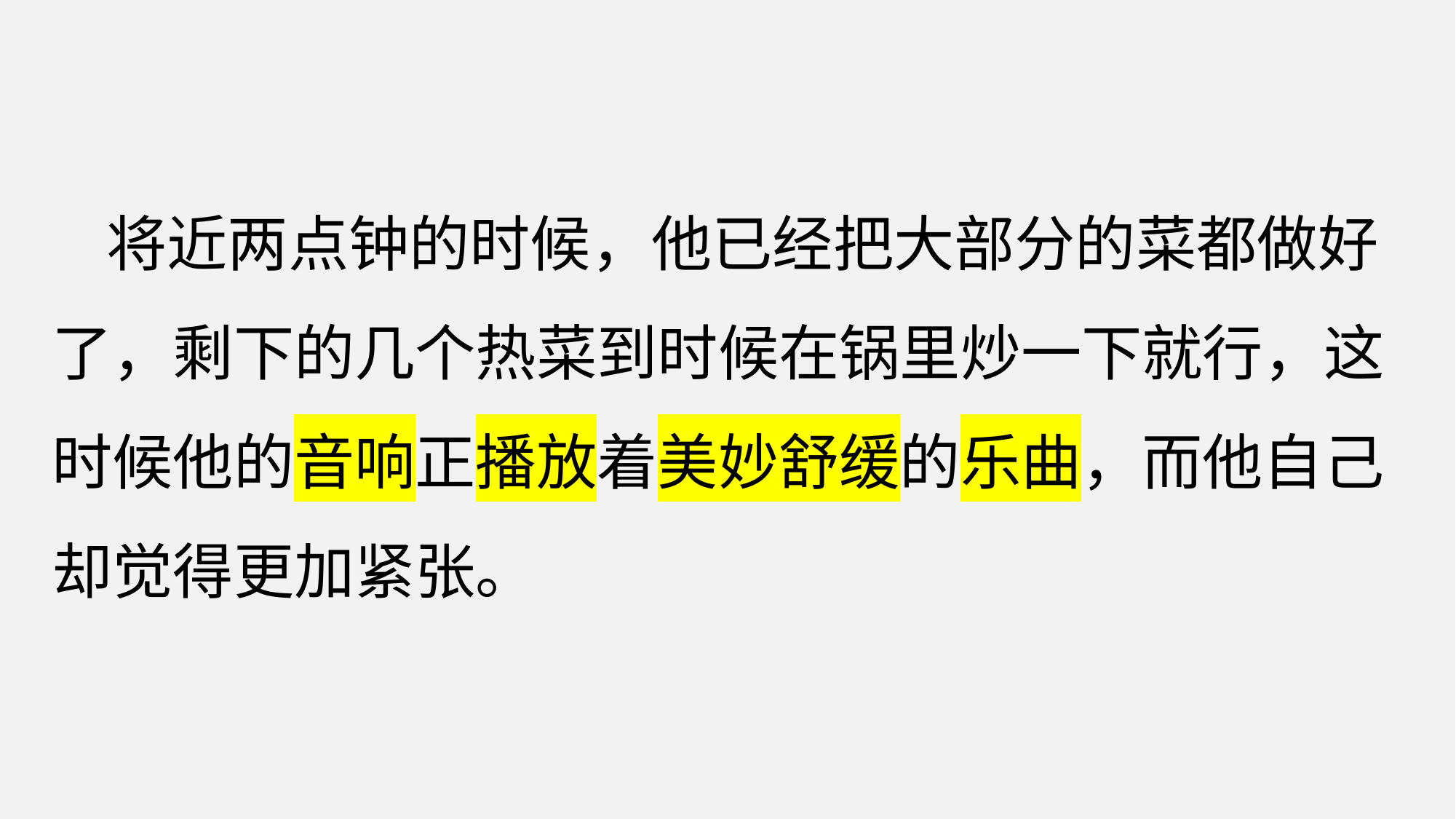

将近两点钟的时候，他已经把大部分的菜都做好了，剩下的几个热菜到时候在锅里炒一下就行，这时候他的音响正播放着美妙舒缓的乐曲，而他自己却觉得更加紧张。